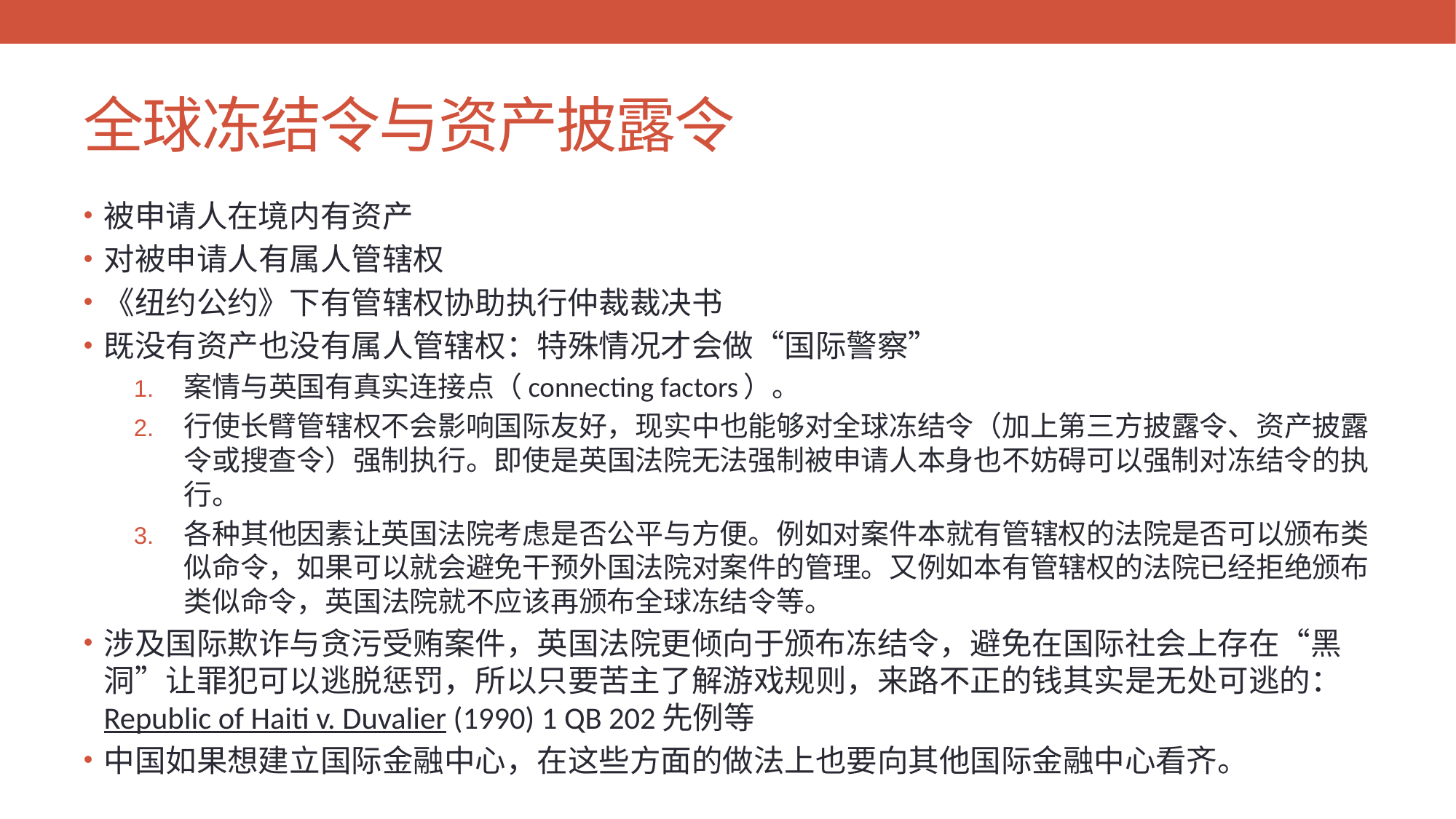

# 全球冻结令与资产披露令
被申请人在境内有资产
对被申请人有属人管辖权
《纽约公约》下有管辖权协助执行仲裁裁决书
既没有资产也没有属人管辖权：特殊情况才会做“国际警察”
案情与英国有真实连接点（connecting factors）。
行使长臂管辖权不会影响国际友好，现实中也能够对全球冻结令（加上第三方披露令、资产披露令或搜查令）强制执行。即使是英国法院无法强制被申请人本身也不妨碍可以强制对冻结令的执行。
各种其他因素让英国法院考虑是否公平与方便。例如对案件本就有管辖权的法院是否可以颁布类似命令，如果可以就会避免干预外国法院对案件的管理。又例如本有管辖权的法院已经拒绝颁布类似命令，英国法院就不应该再颁布全球冻结令等。
涉及国际欺诈与贪污受贿案件，英国法院更倾向于颁布冻结令，避免在国际社会上存在“黑洞”让罪犯可以逃脱惩罚，所以只要苦主了解游戏规则，来路不正的钱其实是无处可逃的：Republic of Haiti v. Duvalier (1990) 1 QB 202先例等
中国如果想建立国际金融中心，在这些方面的做法上也要向其他国际金融中心看齐。